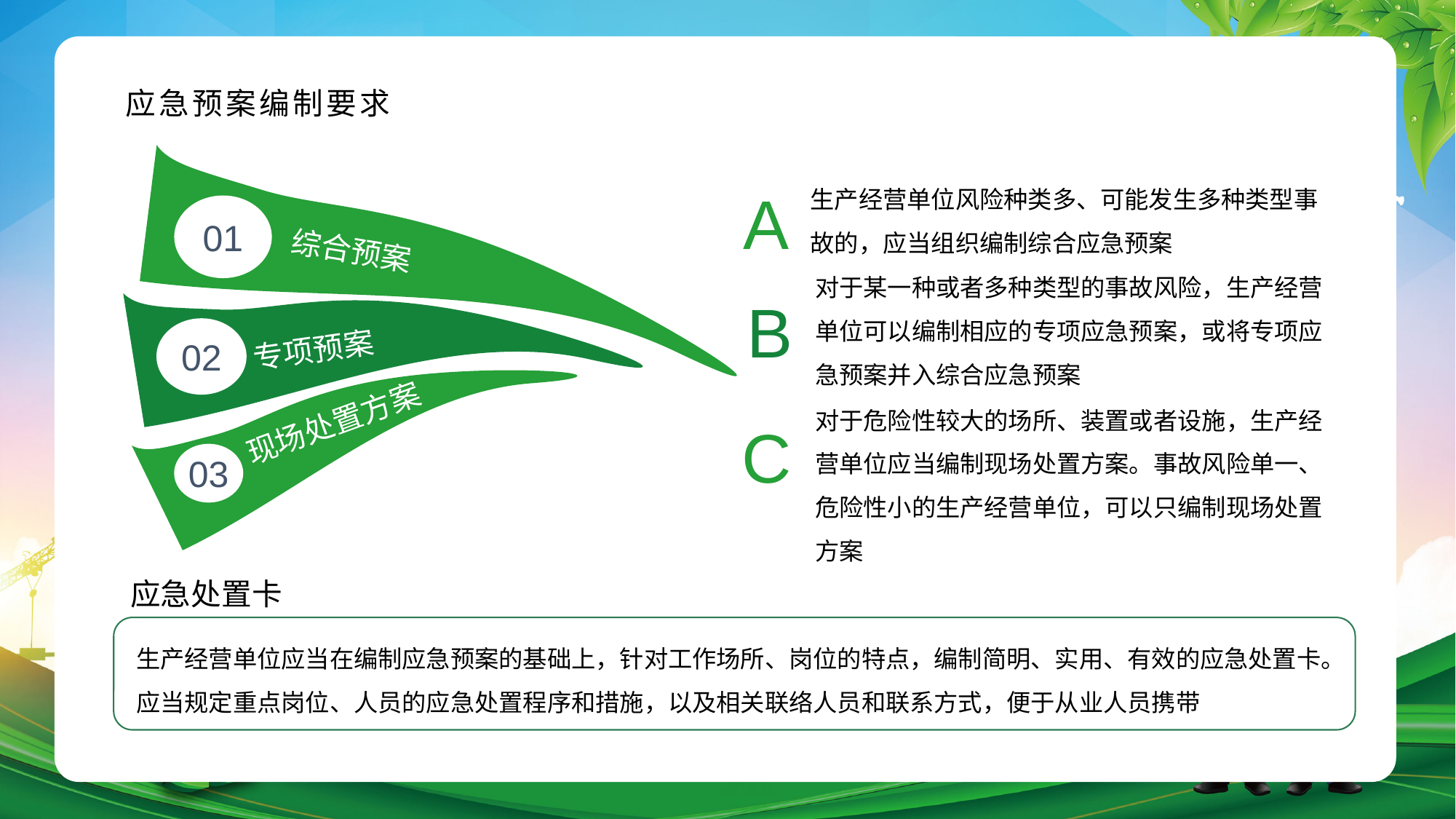

应急预案编制要求

生产经营单位风险种类多、可能发生多种类型事故的，应当组织编制综合应急预案
A

01
综合预案

专项预案
02

现场处置方案
03
对于某一种或者多种类型的事故风险，生产经营单位可以编制相应的专项应急预案，或将专项应急预案并入综合应急预案
B
对于危险性较大的场所、装置或者设施，生产经营单位应当编制现场处置方案。事故风险单一、危险性小的生产经营单位，可以只编制现场处置方案
C
应急处置卡

生产经营单位应当在编制应急预案的基础上，针对工作场所、岗位的特点，编制简明、实用、有效的应急处置卡。应当规定重点岗位、人员的应急处置程序和措施，以及相关联络人员和联系方式，便于从业人员携带